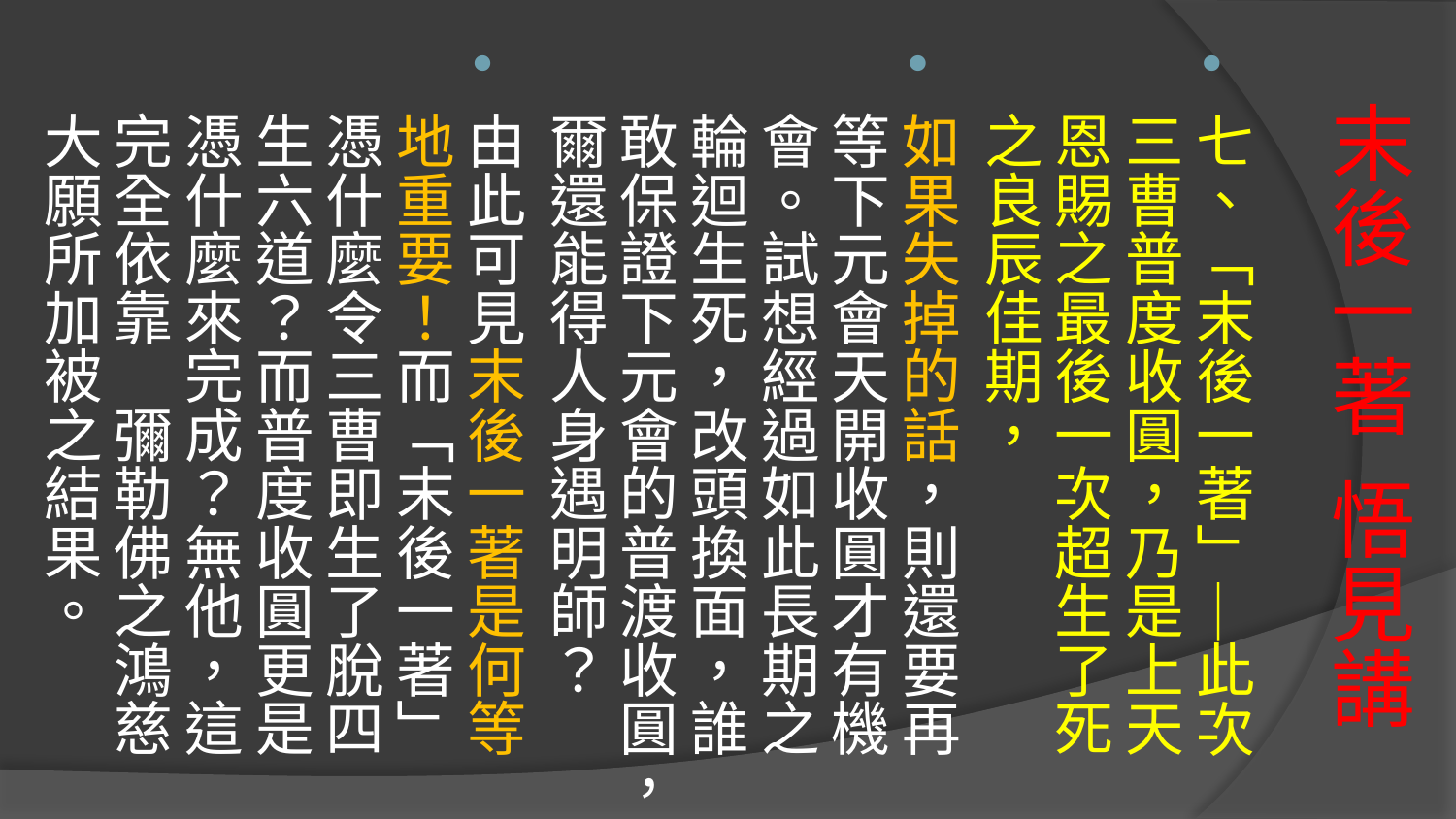

七、「末後一著」─此次三曹普度收圓，乃是上天恩賜之最後一次超生了死之良辰佳期，
如果失掉的話，則還要再等下元會天開收圓才有機會。試想經過如此長期之輪迴生死，改頭換面，誰敢保證下元會的普渡收圓，爾還能得人身遇明師？
由此可見末後一著是何等地重要！而「末後一著」憑什麼令三曹即生了脫四生六道？而普度收圓更是憑什麼來完成？無他，這完全依靠　彌勒佛之鴻慈大願所加被之結果。
# 末後一著  悟見講